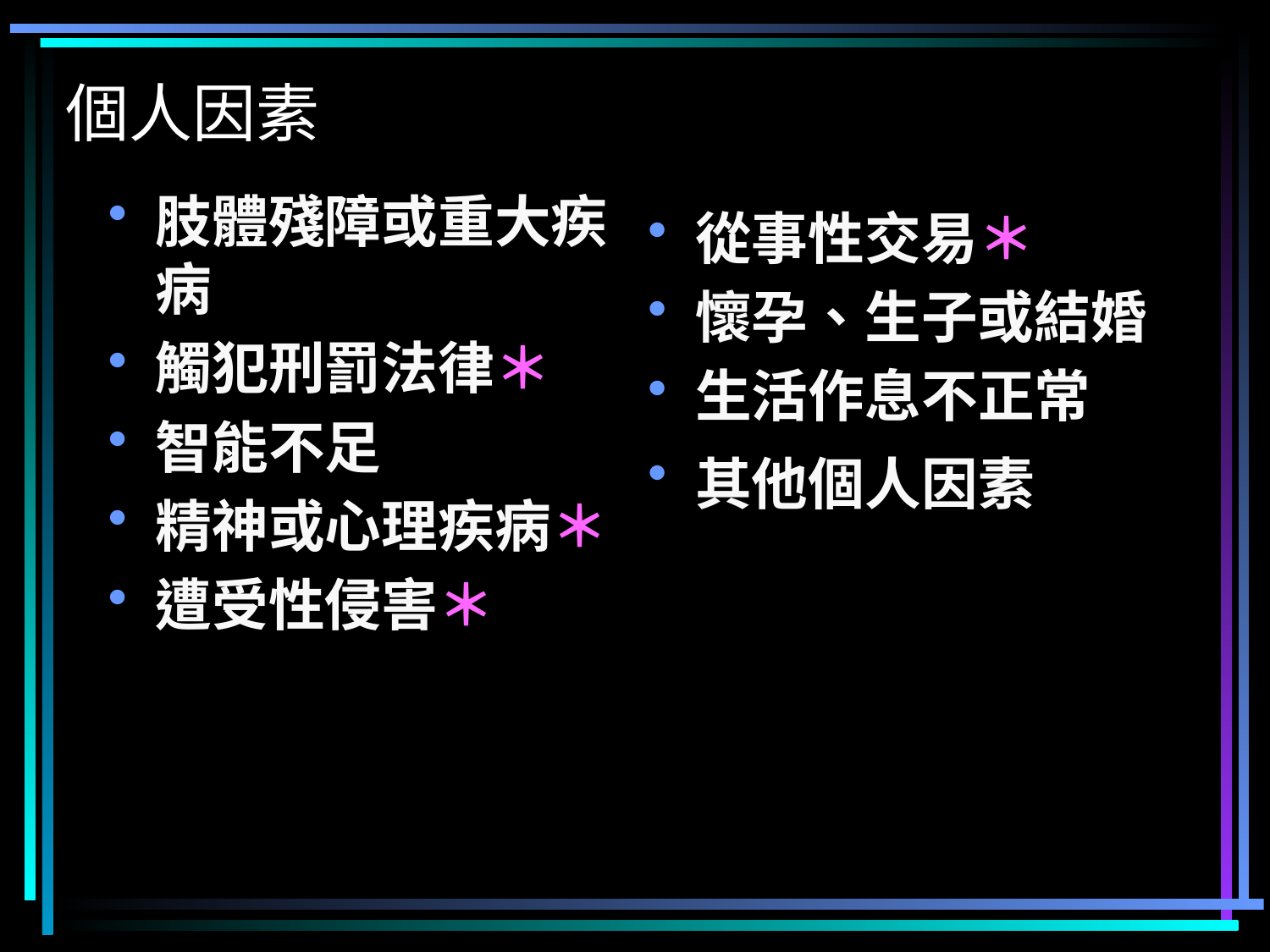

個人因素
肢體殘障或重大疾病
觸犯刑罰法律＊
智能不足
精神或心理疾病＊
遭受性侵害＊
從事性交易＊
懷孕、生子或結婚
生活作息不正常
其他個人因素